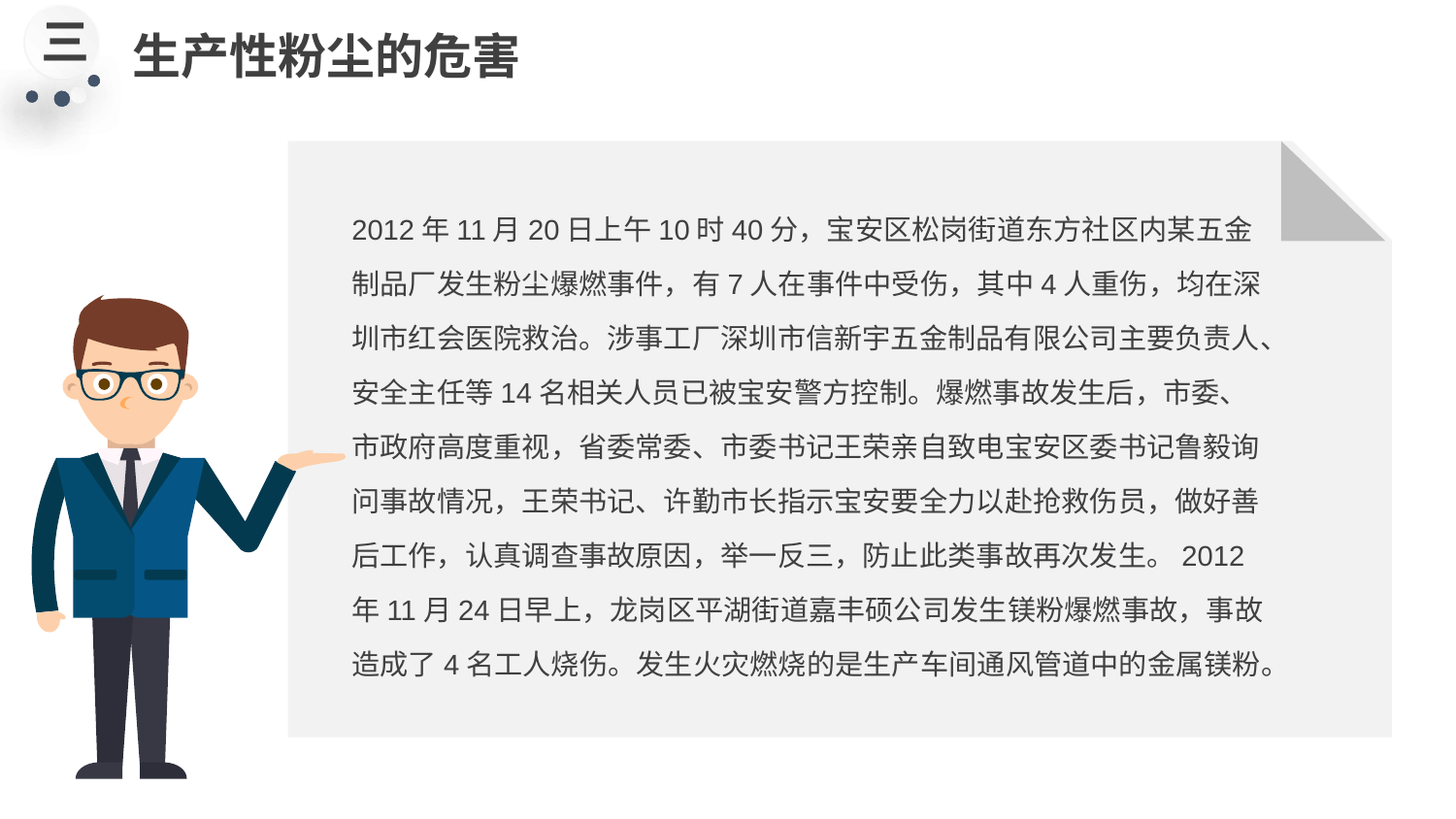

三
生产性粉尘的危害

2012年11月20日上午10时40分，宝安区松岗街道东方社区内某五金制品厂发生粉尘爆燃事件，有7人在事件中受伤，其中4人重伤，均在深圳市红会医院救治。涉事工厂深圳市信新宇五金制品有限公司主要负责人、安全主任等14名相关人员已被宝安警方控制。爆燃事故发生后，市委、市政府高度重视，省委常委、市委书记王荣亲自致电宝安区委书记鲁毅询问事故情况，王荣书记、许勤市长指示宝安要全力以赴抢救伤员，做好善后工作，认真调查事故原因，举一反三，防止此类事故再次发生。2012年11月24日早上，龙岗区平湖街道嘉丰硕公司发生镁粉爆燃事故，事故造成了4名工人烧伤。发生火灾燃烧的是生产车间通风管道中的金属镁粉。